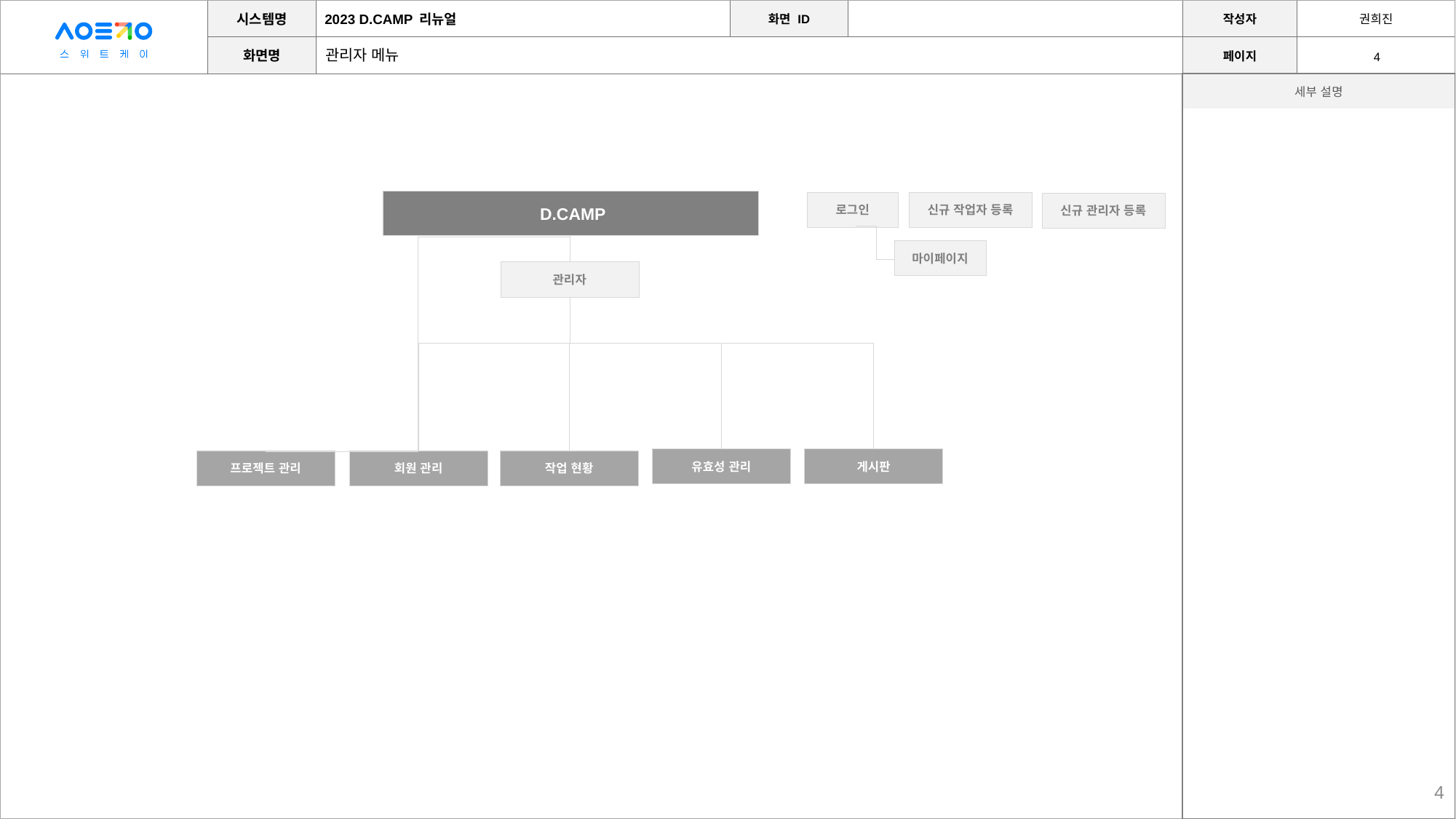

관리자 메뉴
 D.CAMP
로그인
신규 작업자 등록
신규 관리자 등록
마이페이지
관리자
게시판
유효성 관리
작업 현황
프로젝트 관리
회원 관리
4